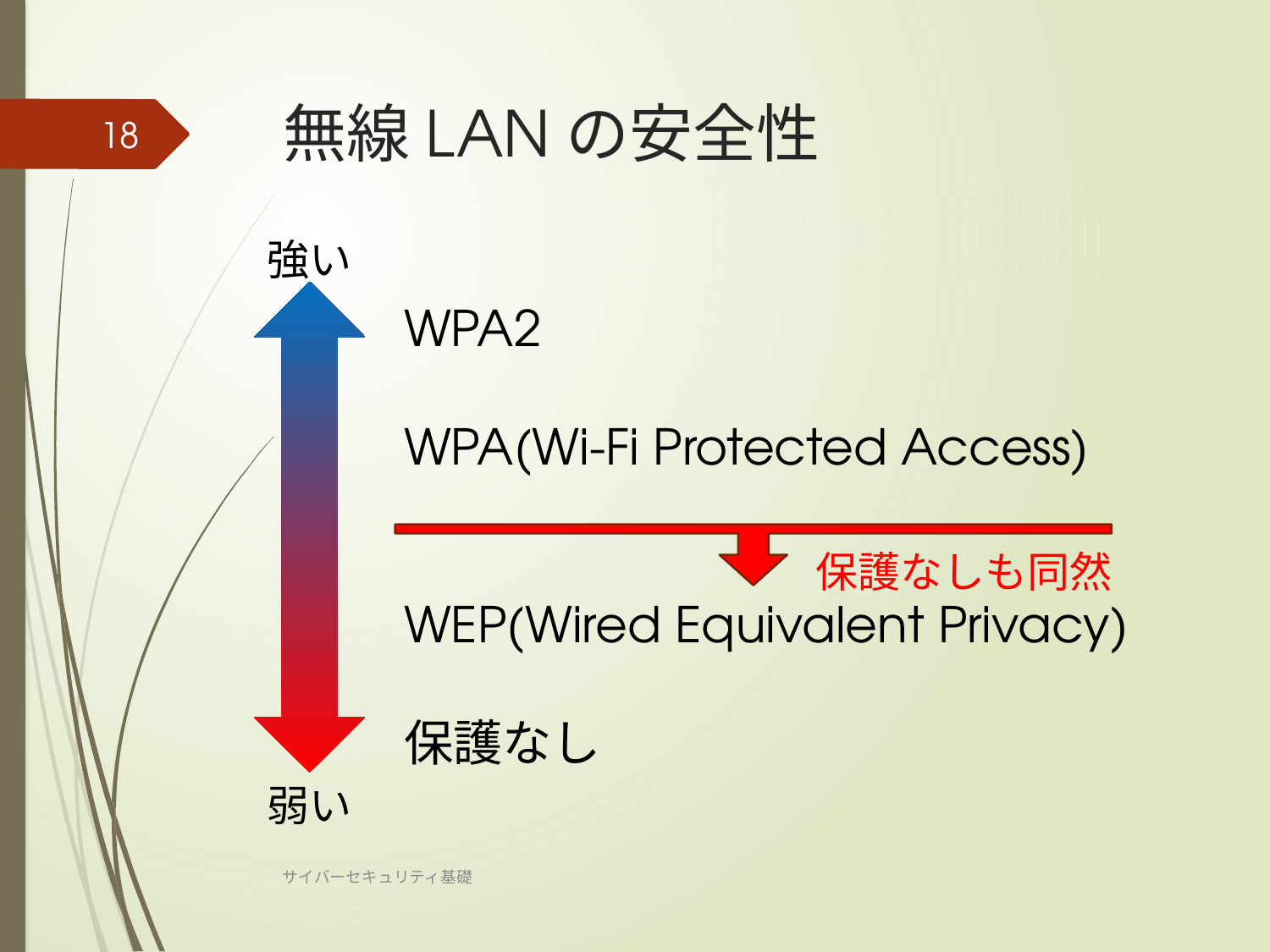

# 無線LANの安全性
18
強い

WPA2

WPA(Wi-Fi Protected Access)

WEP(Wired Equivalent Privacy)

保護なし

保護なしも同然
弱い
サイバーセキュリティ基礎